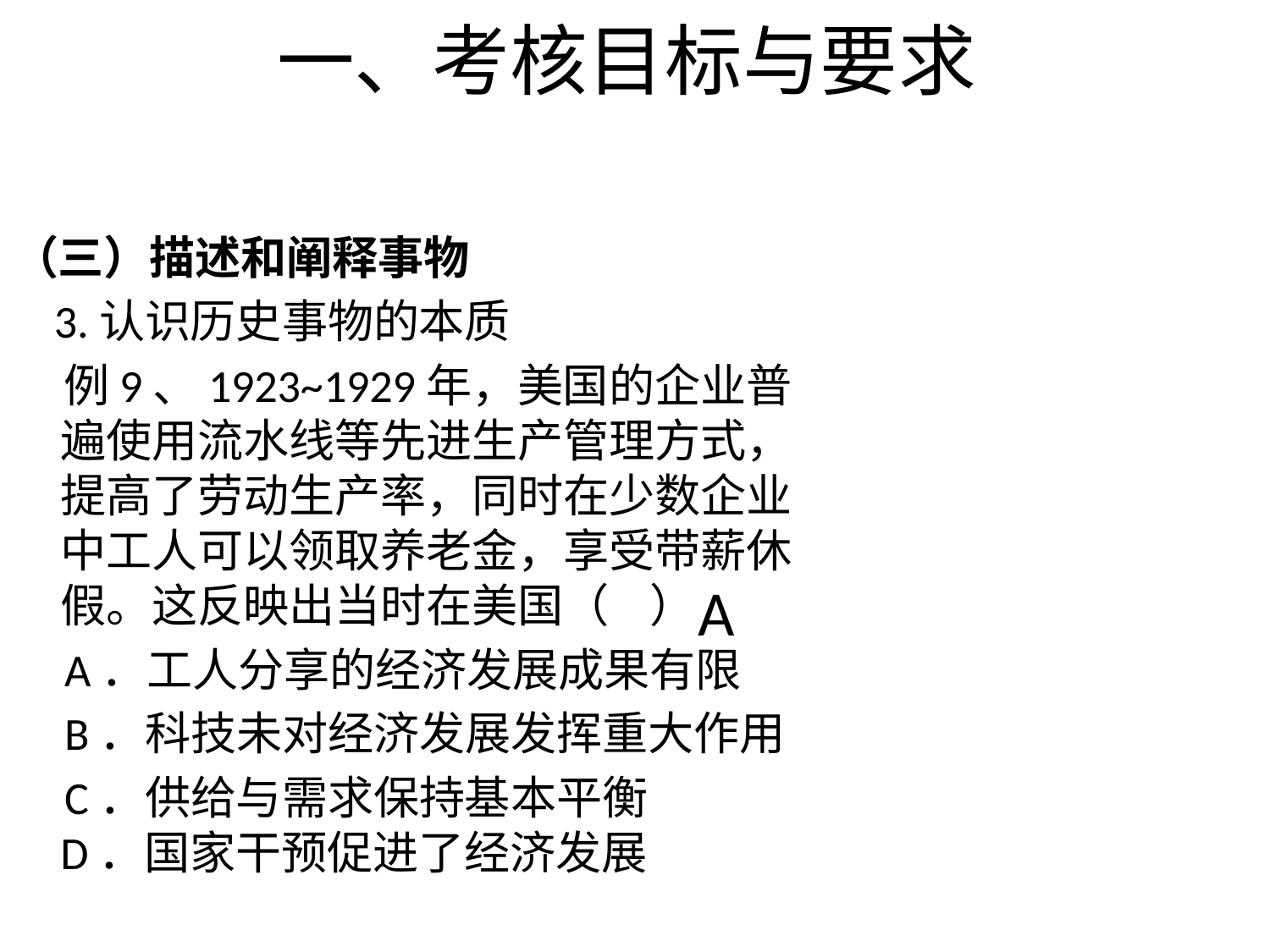

# 一、考核目标与要求
（三）描述和阐释事物
    3.认识历史事物的本质
    例9、1923~1929年，美国的企业普遍使用流水线等先进生产管理方式，提高了劳动生产率，同时在少数企业中工人可以领取养老金，享受带薪休假。这反映出当时在美国（    ）
     A．工人分享的经济发展成果有限
     B．科技未对经济发展发挥重大作用
     C．供给与需求保持基本平衡       D．国家干预促进了经济发展

A